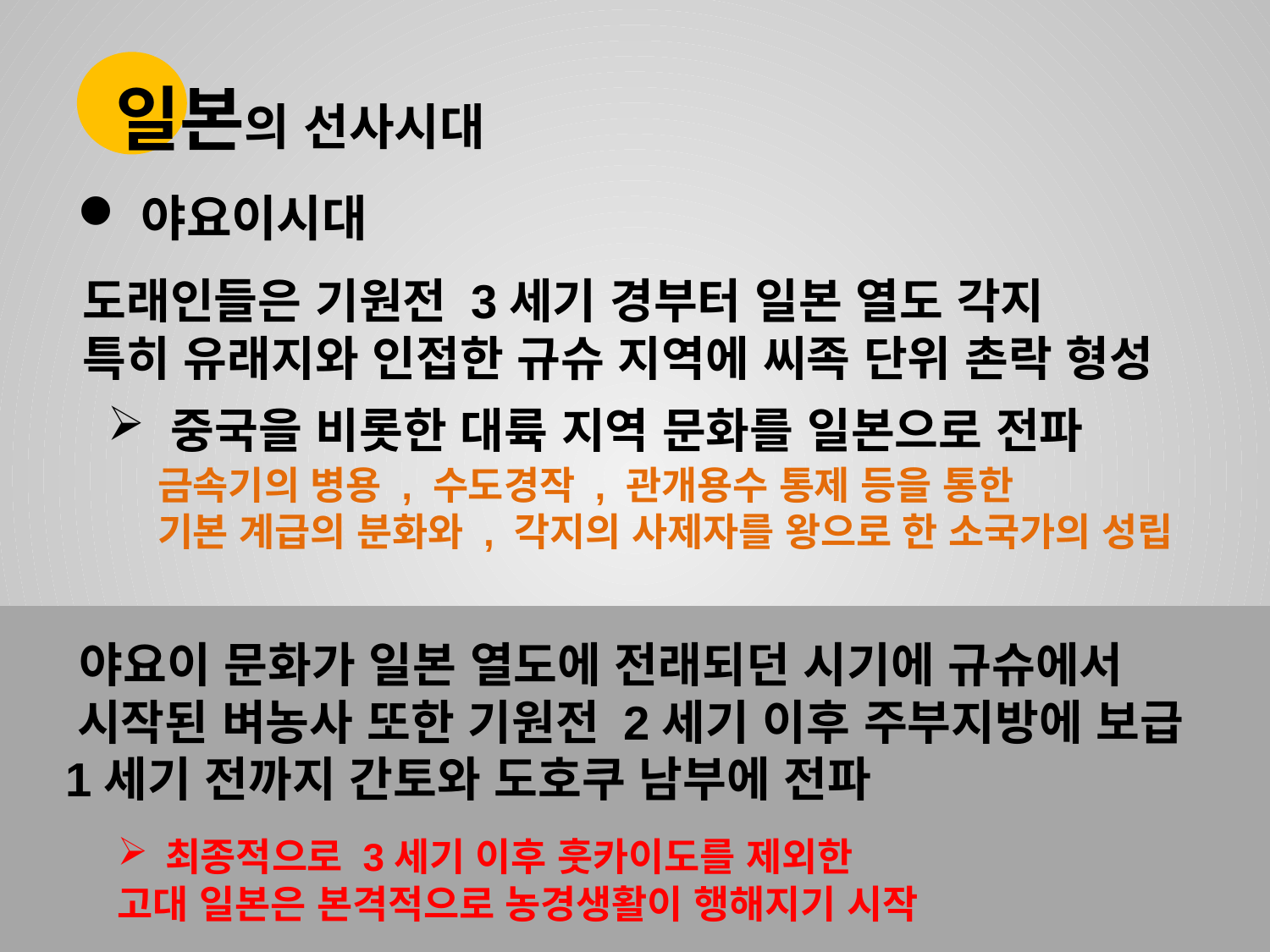

일본의 선사시대
야요이시대
도래인들은 기원전 3세기 경부터 일본 열도 각지
특히 유래지와 인접한 규슈 지역에 씨족 단위 촌락 형성

중국을 비롯한 대륙 지역 문화를 일본으로 전파

금속기의 병용 , 수도경작 , 관개용수 통제 등을 통한
기본 계급의 분화와 , 각지의 사제자를 왕으로 한 소국가의 성립

    야요이 문화가 일본 열도에 전래되던 시기에 규슈에서
    시작된 벼농사 또한 기원전 2세기 이후 주부지방에 보급
    1세기 전까지 간토와 도호쿠 남부에 전파

최종적으로 3세기 이후 훗카이도를 제외한
고대 일본은 본격적으로 농경생활이 행해지기 시작